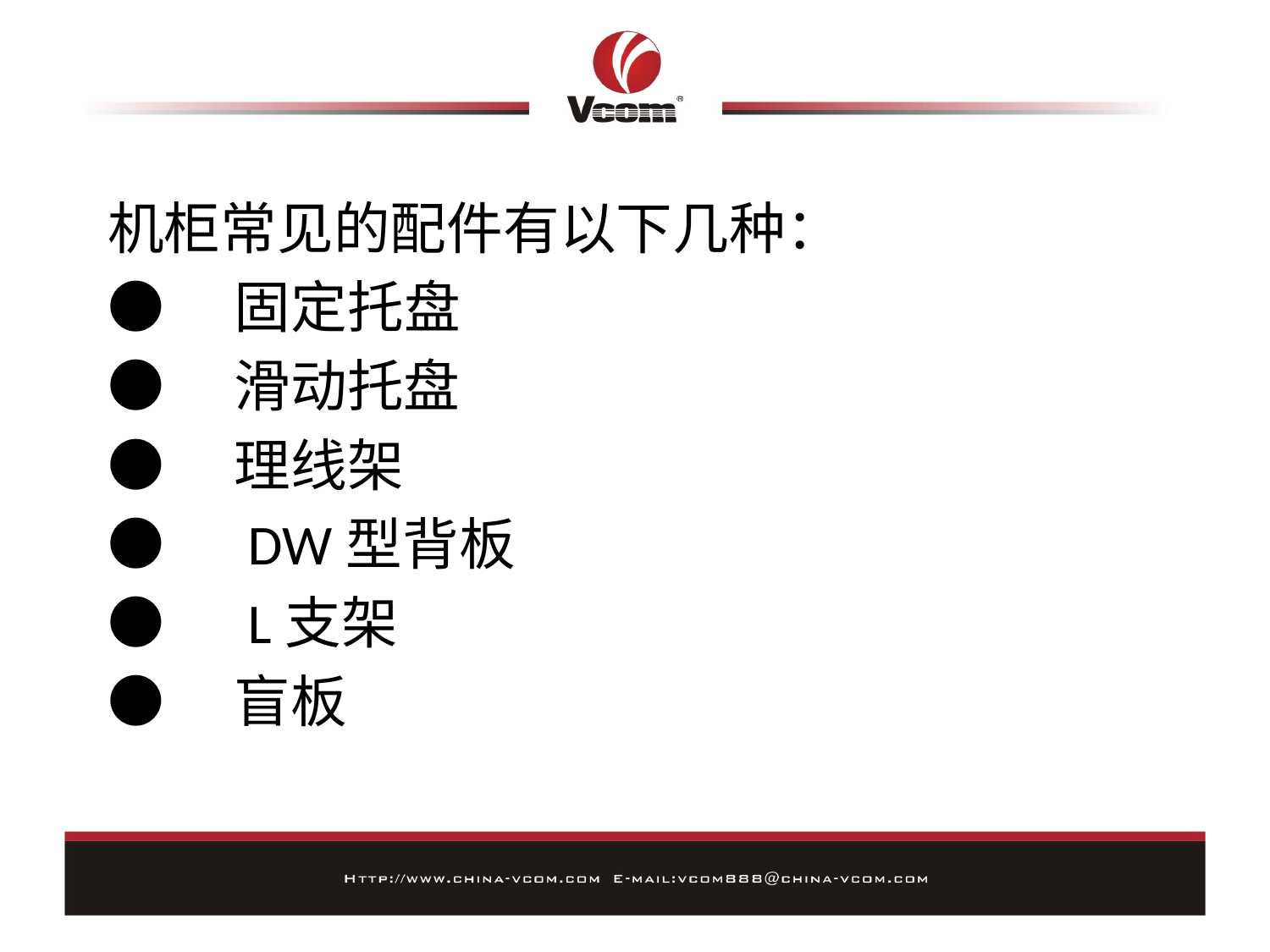

#
机柜常见的配件有以下几种：
●　固定托盘
●　滑动托盘
●　理线架
●　DW型背板
●　L支架
●　盲板